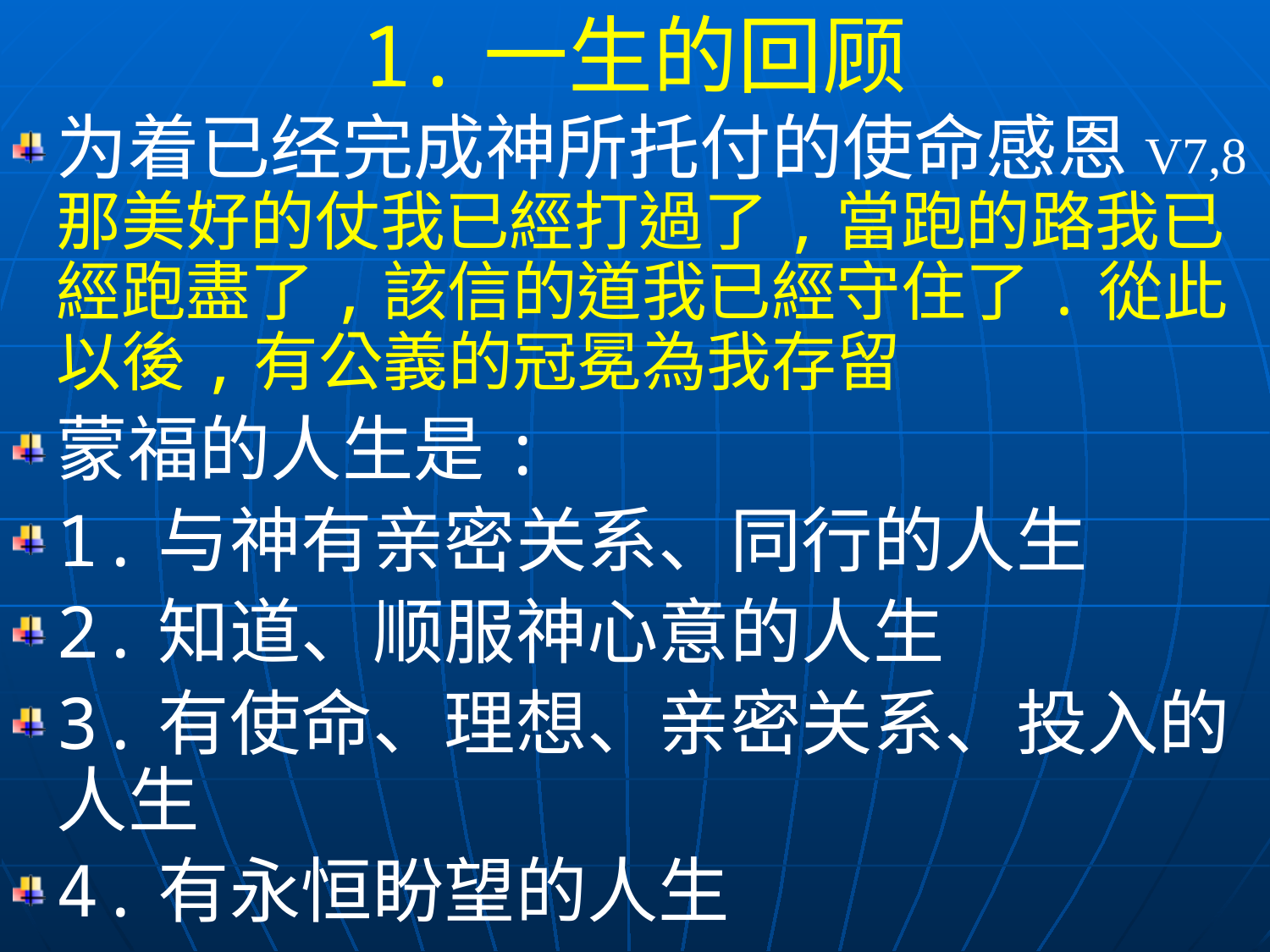

1.一生的回顾
为着已经完成神所托付的使命感恩V7,8那美好的仗我已經打過了,當跑的路我已經跑盡了,該信的道我已經守住了.從此以後,有公義的冠冕為我存留
蒙福的人生是:
1.与神有亲密关系、同行的人生
2.知道、顺服神心意的人生
3.有使命、理想、亲密关系、投入的人生
4.有永恒盼望的人生